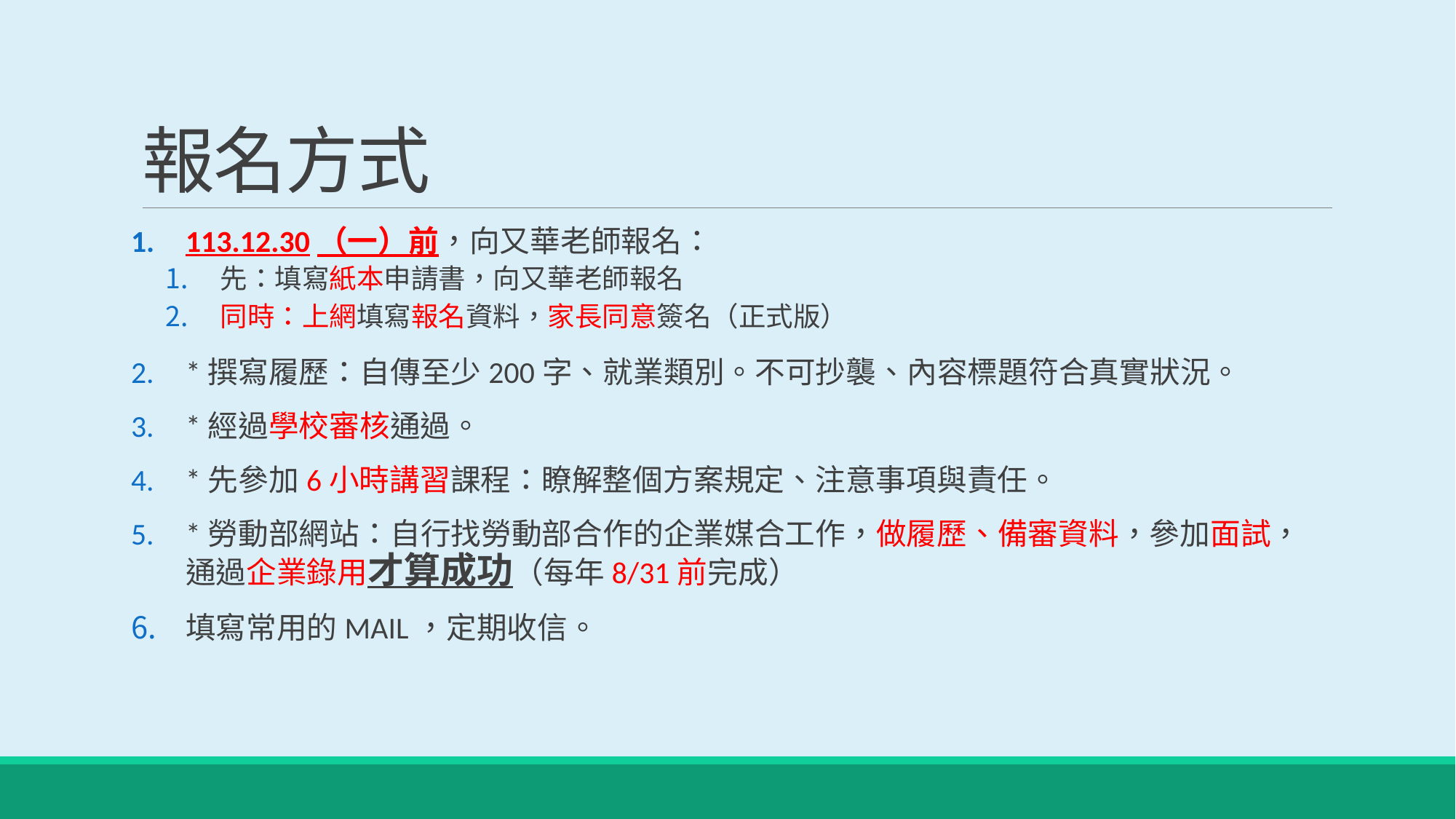

# 報名方式
113.12.30（一）前，向又華老師報名：
先：填寫紙本申請書，向又華老師報名
同時：上網填寫報名資料，家長同意簽名（正式版）
*撰寫履歷：自傳至少200字、就業類別。不可抄襲、內容標題符合真實狀況。
*經過學校審核通過。
*先參加6小時講習課程：瞭解整個方案規定、注意事項與責任。
*勞動部網站：自行找勞動部合作的企業媒合工作，做履歷、備審資料，參加面試，通過企業錄用才算成功（每年8/31前完成）
填寫常用的MAIL，定期收信。